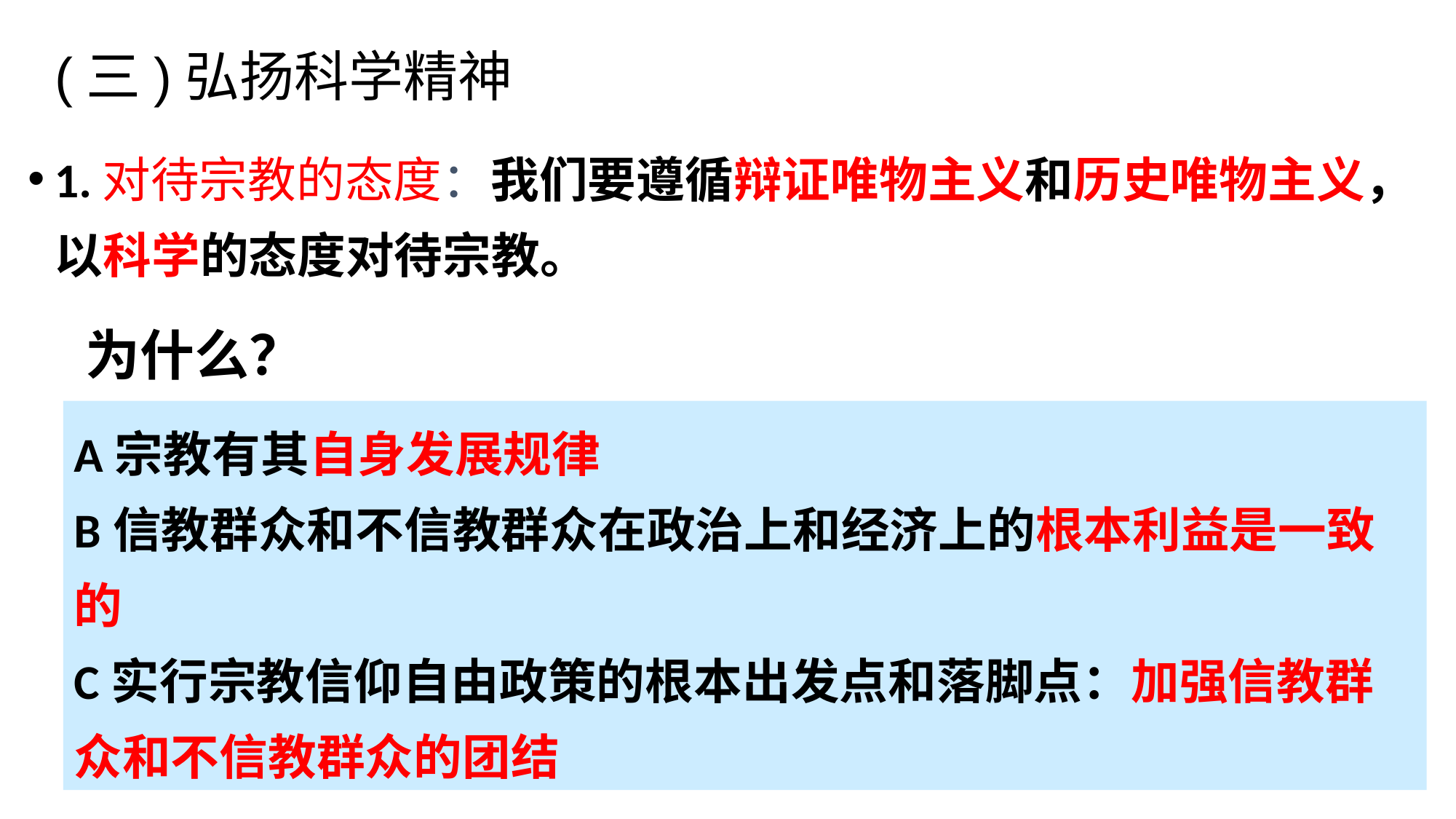

# (三)弘扬科学精神
1.对待宗教的态度：我们要遵循辩证唯物主义和历史唯物主义，以科学的态度对待宗教。
为什么？
A宗教有其自身发展规律
B信教群众和不信教群众在政治上和经济上的根本利益是一致的
C实行宗教信仰自由政策的根本出发点和落脚点：加强信教群众和不信教群众的团结